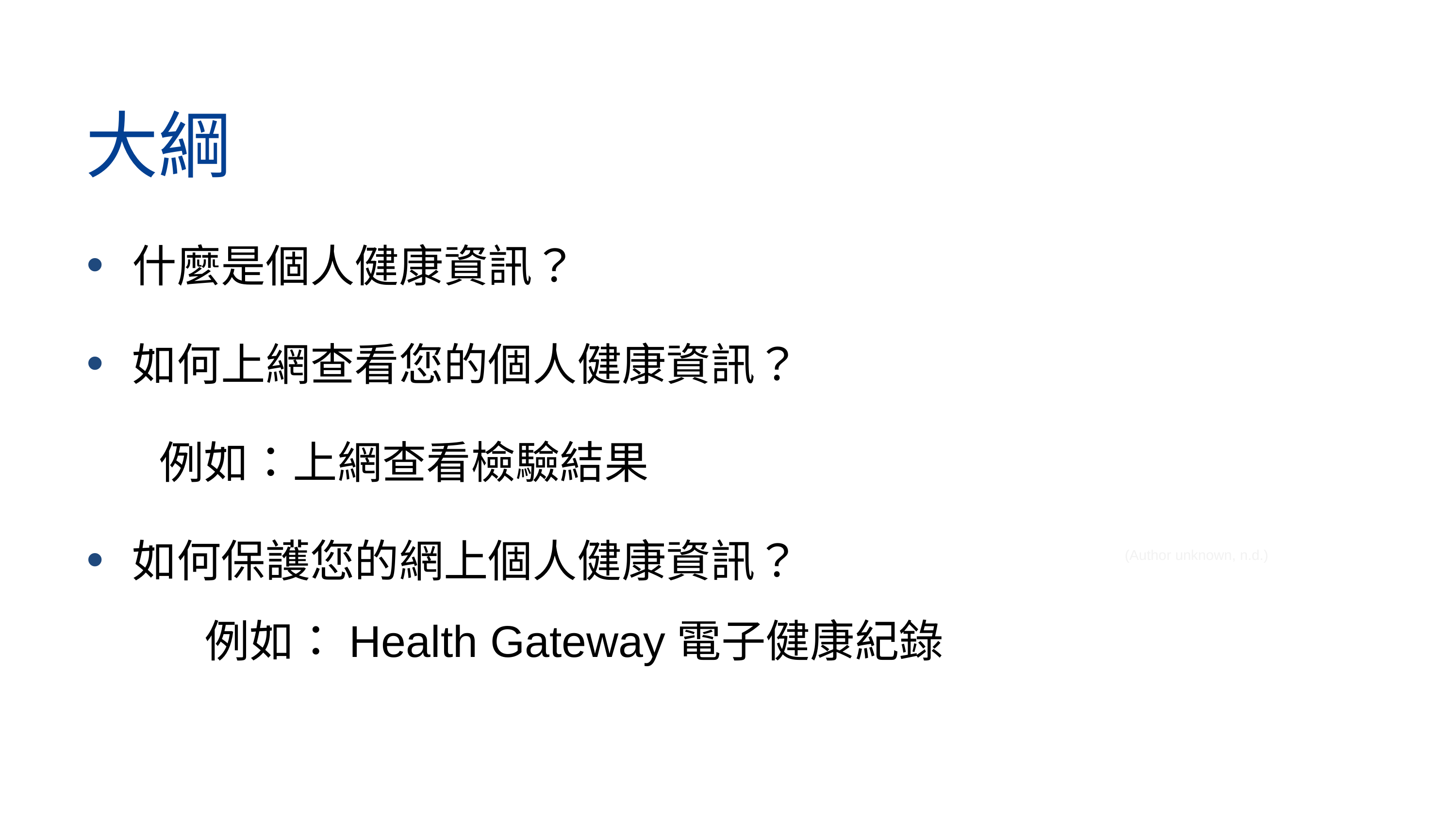

大綱
什麼是個人健康資訊？
如何上網查看您的個人健康資訊？
	例如：上網查看檢驗結果
如何保護您的網上個人健康資訊？
	例如：Health Gateway電子健康紀錄
(Author unknown, n.d.)